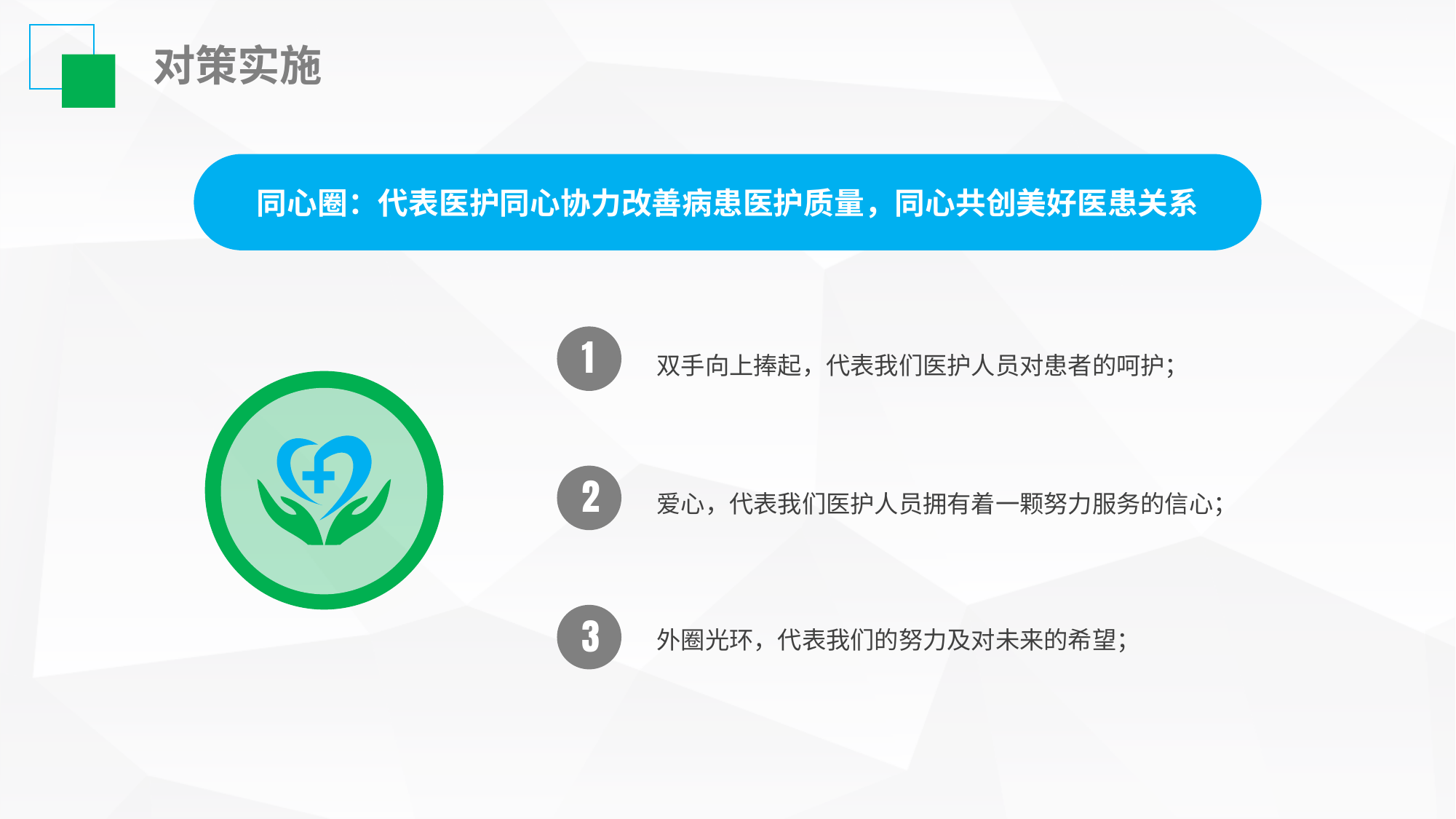

对策实施

同心圈：代表医护同心协力改善病患医护质量，同心共创美好医患关系

1
双手向上捧起，代表我们医护人员对患者的呵护；

2
爱心，代表我们医护人员拥有着一颗努力服务的信心；
外圈光环，代表我们的努力及对未来的希望；

3